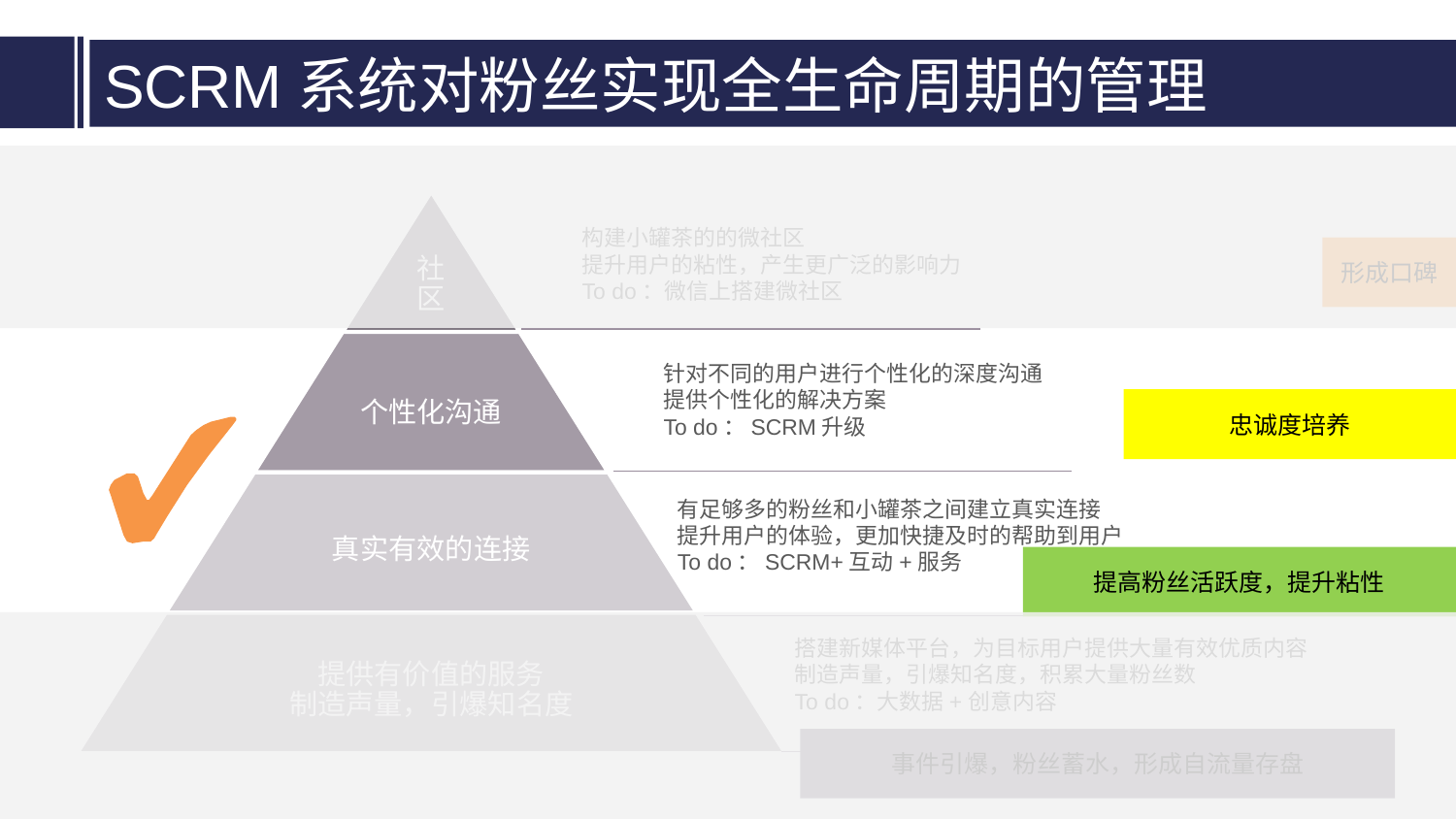

SCRM系统对粉丝实现全生命周期的管理

社区
个性化沟通
真实有效的连接
提供有价值的服务
制造声量，引爆知名度
构建小罐茶的的微社区
提升用户的粘性，产生更广泛的影响力
To do：微信上搭建微社区
形成口碑
针对不同的用户进行个性化的深度沟通
提供个性化的解决方案
To do：SCRM升级
忠诚度培养

有足够多的粉丝和小罐茶之间建立真实连接
提升用户的体验，更加快捷及时的帮助到用户
To do：SCRM+互动+服务
提高粉丝活跃度，提升粘性

搭建新媒体平台，为目标用户提供大量有效优质内容
制造声量，引爆知名度，积累大量粉丝数
To do：大数据+创意内容
事件引爆，粉丝蓄水，形成自流量存盘